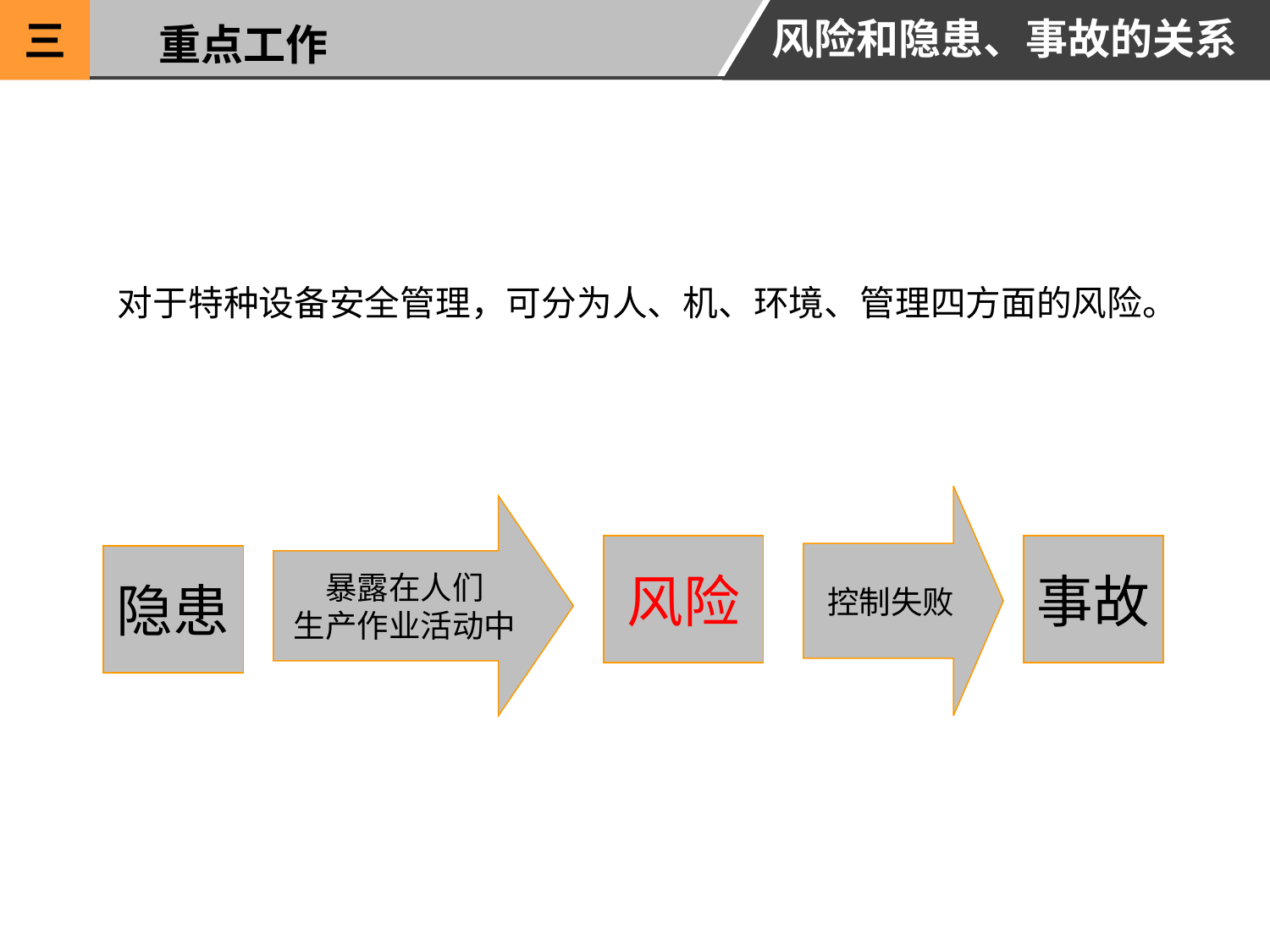

风险和隐患、事故的关系
三
重点工作
对于特种设备安全管理，可分为人、机、环境、管理四方面的风险。
控制失败
暴露在人们
生产作业活动中
风险
事故
隐患